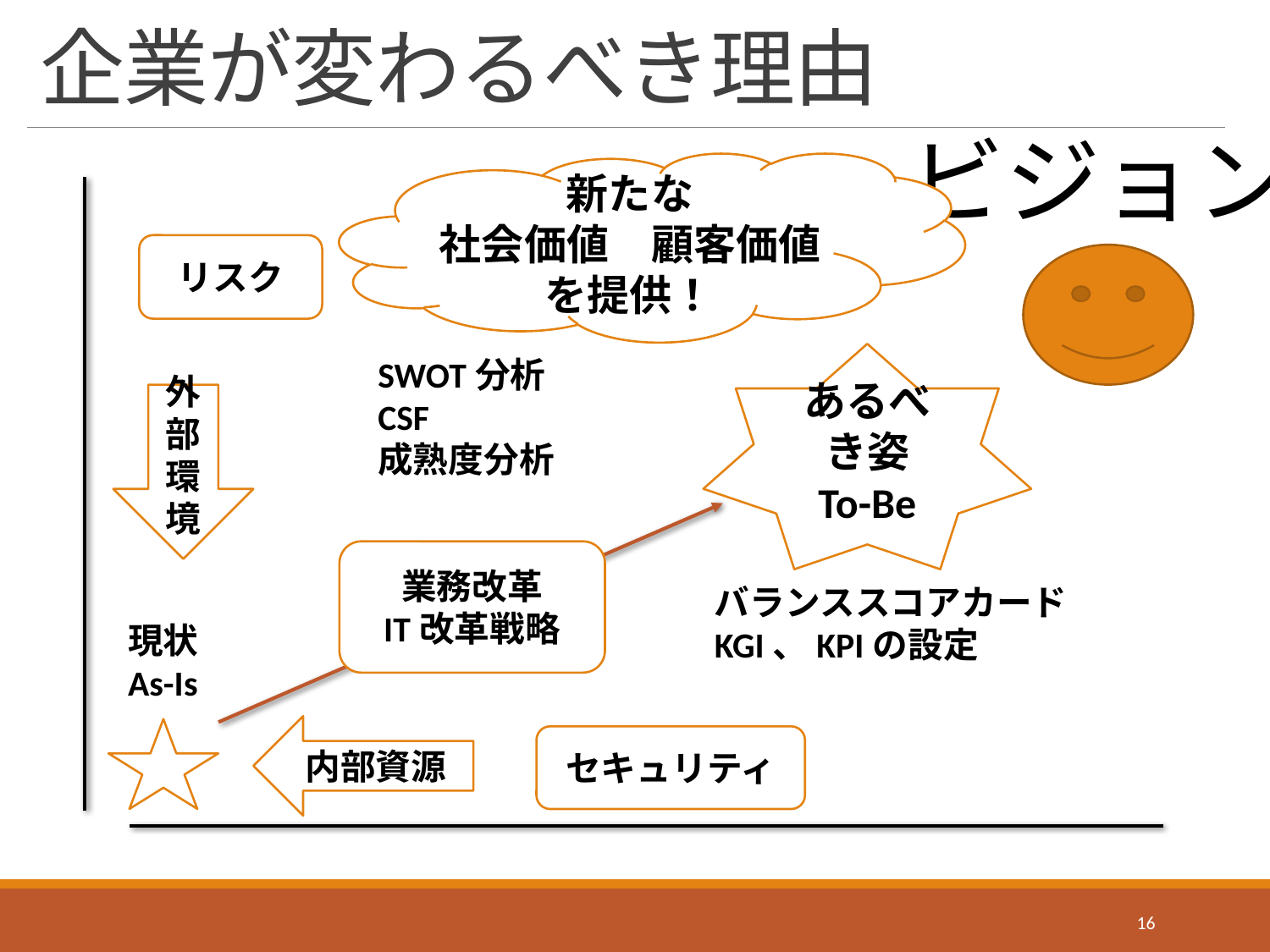

# 企業が変わるべき理由
ビジョン
新たな
社会価値　顧客価値
を提供！
リスク

あるべき姿
To-Be
SWOT分析
CSF
成熟度分析
外部環境
業務改革
IT改革戦略
バランススコアカード
KGI、KPIの設定
現状
As-Is
内部資源

セキュリティ
16